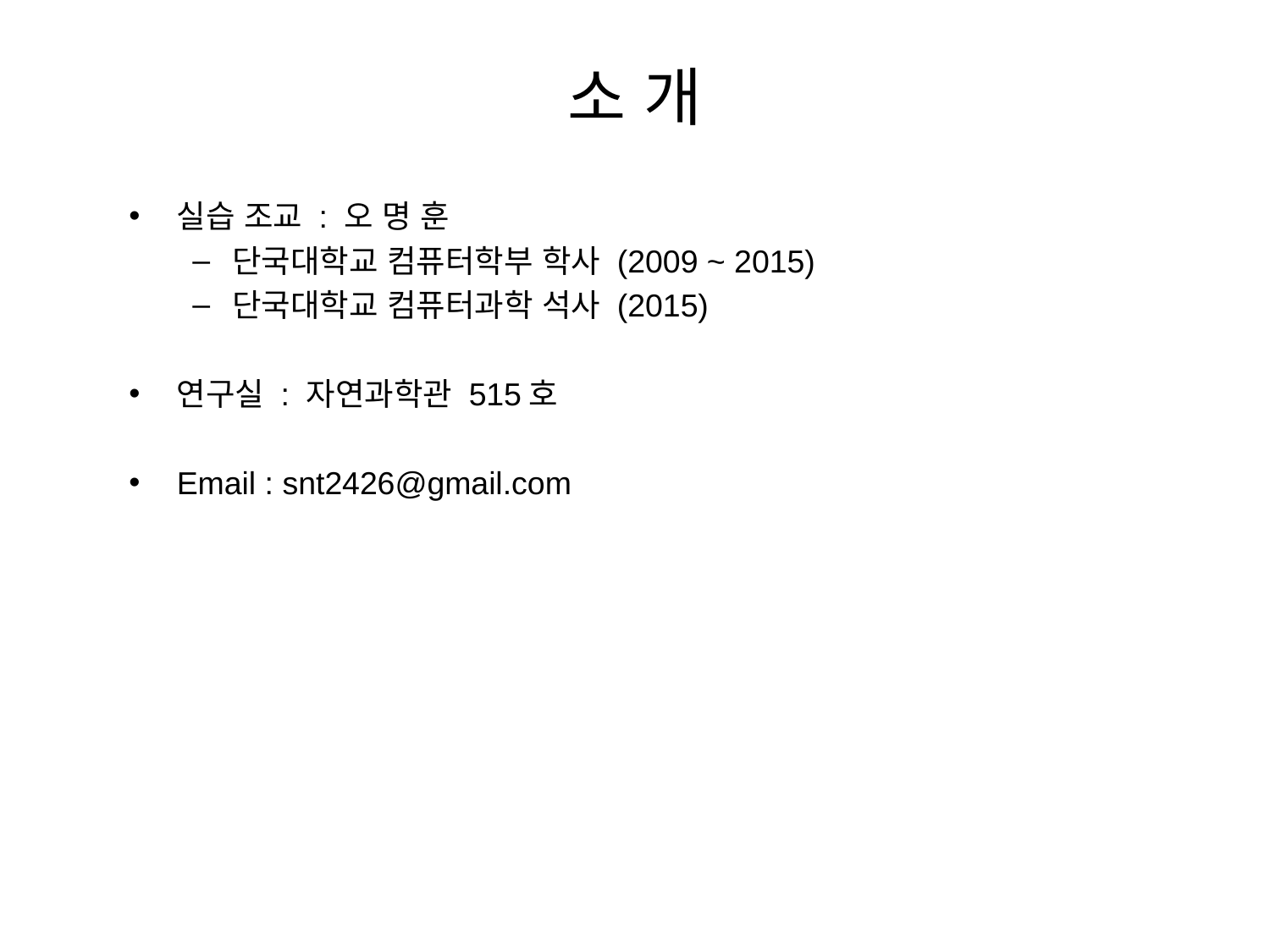

소 개
실습 조교 : 오 명 훈
단국대학교 컴퓨터학부 학사 (2009 ~ 2015)
단국대학교 컴퓨터과학 석사 (2015)

연구실 : 자연과학관 515호

Email : snt2426@gmail.com